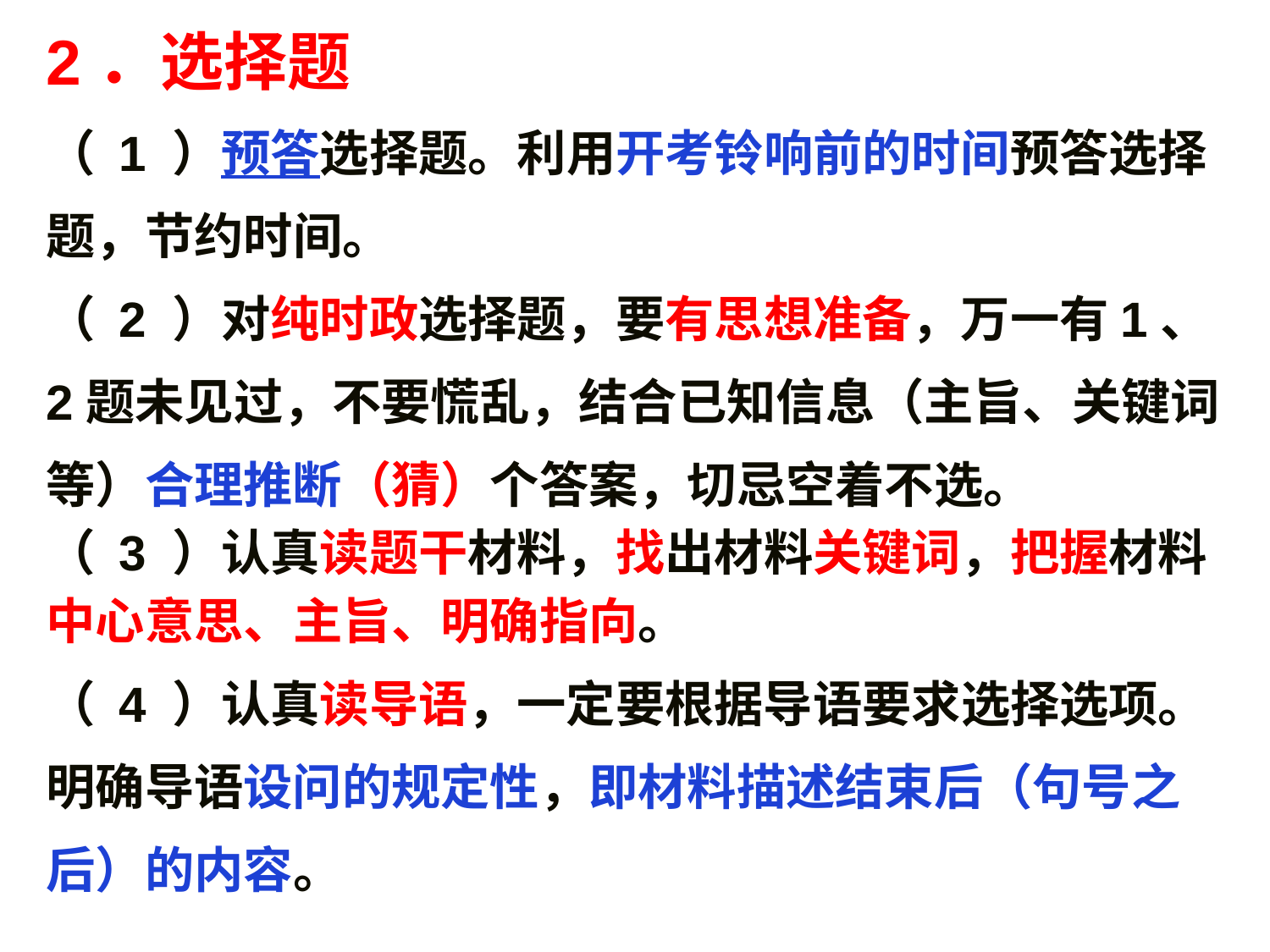

2．选择题
（ 1 ）预答选择题。利用开考铃响前的时间预答选择题，节约时间。
（ 2 ）对纯时政选择题，要有思想准备，万一有1、2题未见过，不要慌乱，结合已知信息（主旨、关键词等）合理推断（猜）个答案，切忌空着不选。
（ 3 ）认真读题干材料，找出材料关键词，把握材料中心意思、主旨、明确指向。
（ 4 ）认真读导语，一定要根据导语要求选择选项。明确导语设问的规定性，即材料描述结束后（句号之后）的内容。